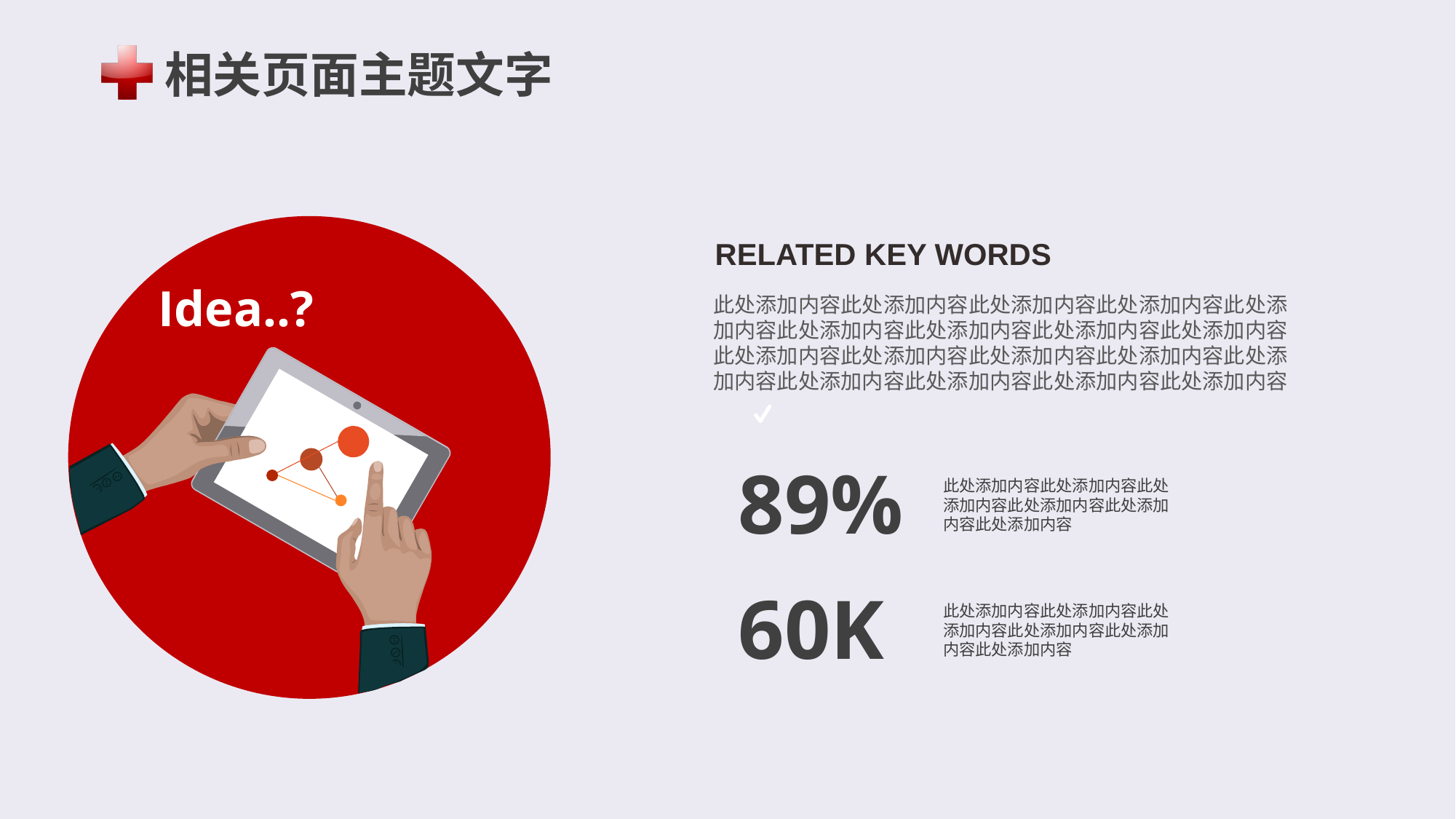

相关页面主题文字

Idea..?

RELATED KEY WORDS
此处添加内容此处添加内容此处添加内容此处添加内容此处添加内容此处添加内容此处添加内容此处添加内容此处添加内容此处添加内容此处添加内容此处添加内容此处添加内容此处添加内容此处添加内容此处添加内容此处添加内容此处添加内容

89%
此处添加内容此处添加内容此处添加内容此处添加内容此处添加内容此处添加内容
60K
此处添加内容此处添加内容此处添加内容此处添加内容此处添加内容此处添加内容